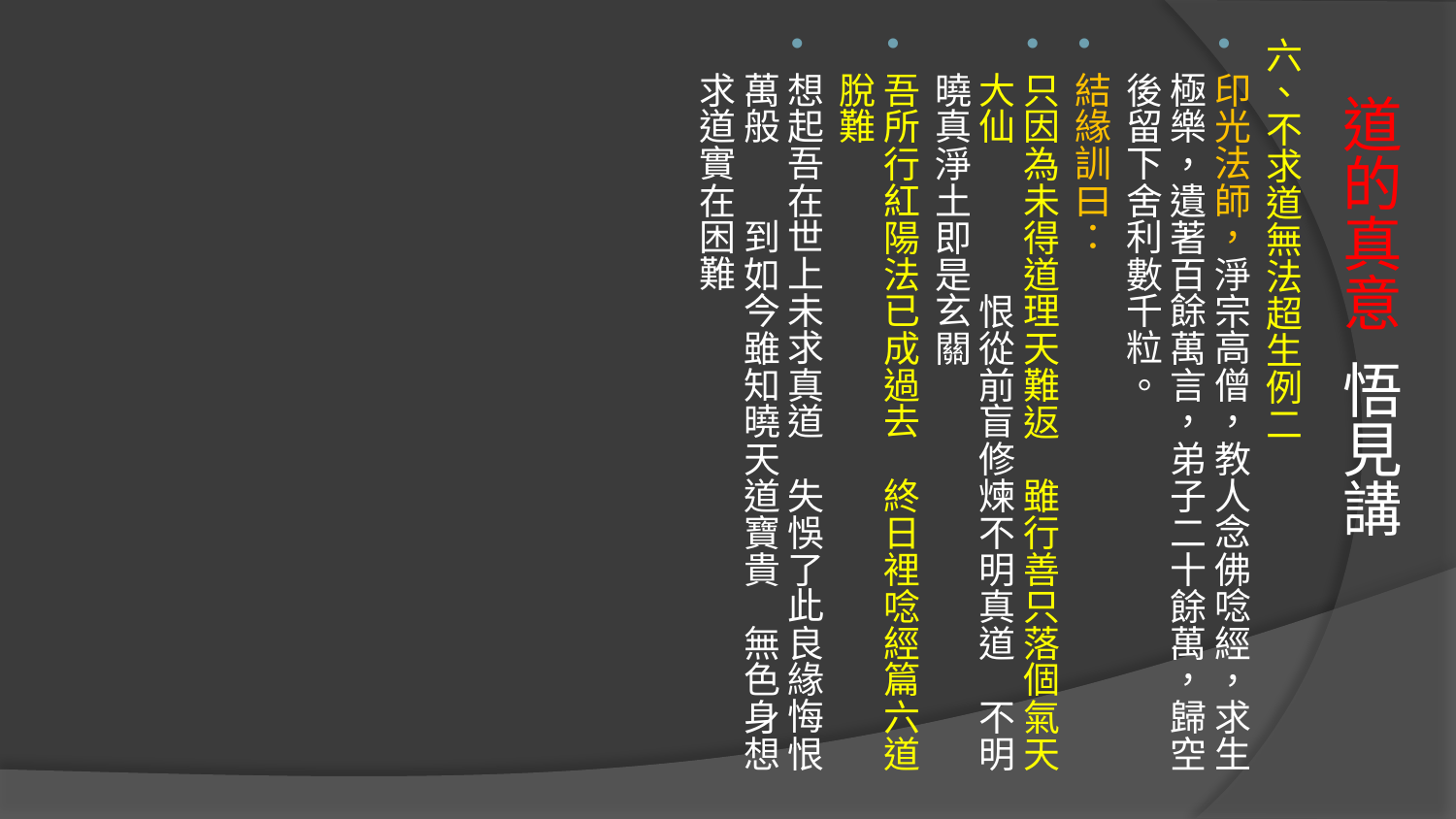

六、不求道無法超生例二
印光法師，淨宗高僧，教人念佛唸經，求生極樂，遺著百餘萬言，弟子二十餘萬，歸空後留下舍利數千粒。
結緣訓曰：
只因為未得道理天難返　雖行善只落個氣天大仙　　　　恨從前盲修煉不明真道　不明曉真淨土即是玄關
吾所行紅陽法已成過去　終日裡唸經篇六道脫難
想起吾在世上未求真道　失悞了此良緣悔恨萬般　　到如今雖知曉天道寶貴　無色身想求道實在困難

# 道的真意  悟見講